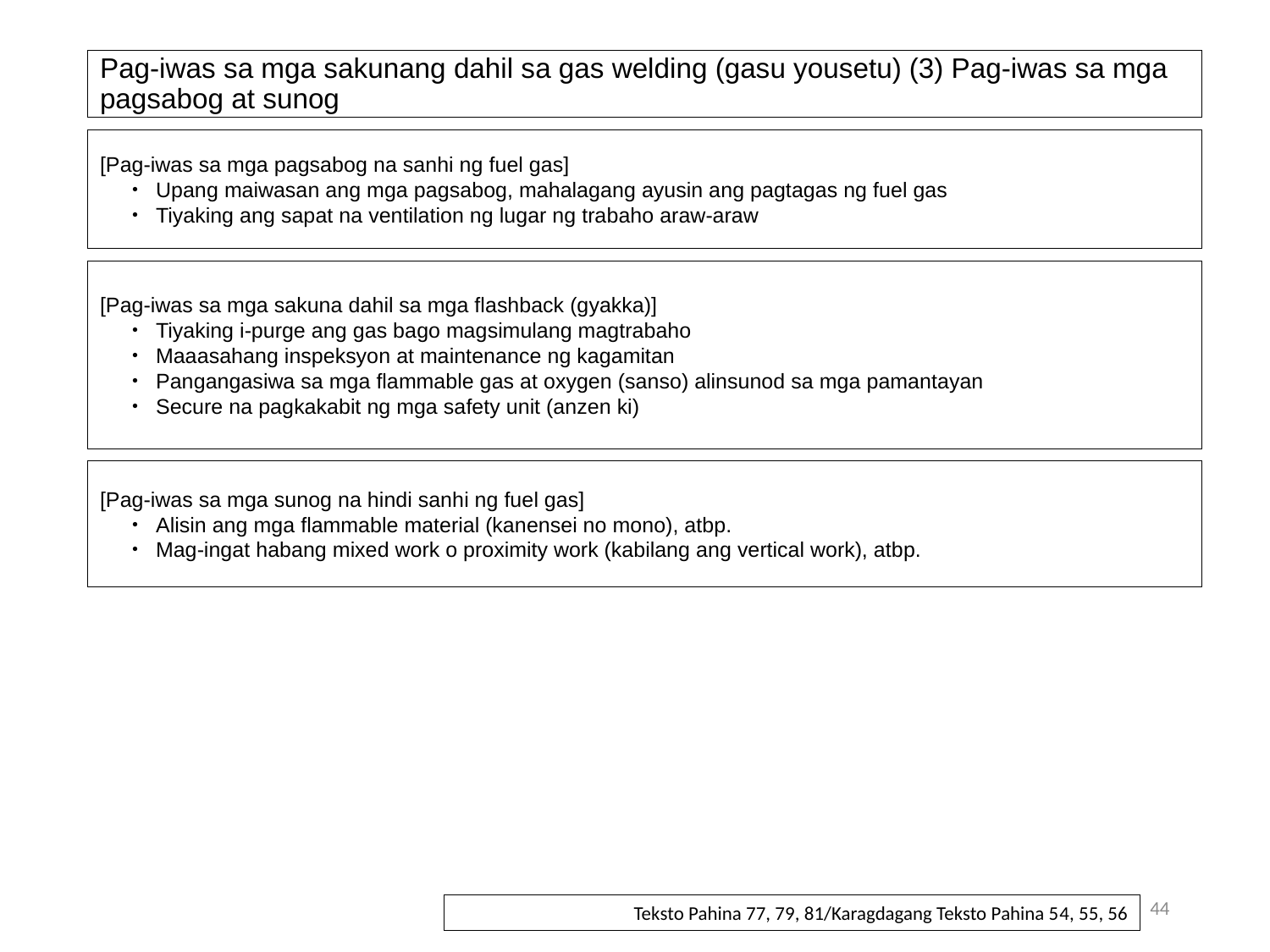

# Pag-iwas sa mga sakunang dahil sa gas welding (gasu yousetu) (3) Pag-iwas sa mga pagsabog at sunog
[Pag-iwas sa mga pagsabog na sanhi ng fuel gas]
・ Upang maiwasan ang mga pagsabog, mahalagang ayusin ang pagtagas ng fuel gas
・ Tiyaking ang sapat na ventilation ng lugar ng trabaho araw-araw
[Pag-iwas sa mga sakuna dahil sa mga flashback (gyakka)]
・ Tiyaking i-purge ang gas bago magsimulang magtrabaho
・ Maaasahang inspeksyon at maintenance ng kagamitan
・ Pangangasiwa sa mga flammable gas at oxygen (sanso) alinsunod sa mga pamantayan
・ Secure na pagkakabit ng mga safety unit (anzen ki)
[Pag-iwas sa mga sunog na hindi sanhi ng fuel gas]
・ Alisin ang mga flammable material (kanensei no mono), atbp.
・ Mag-ingat habang mixed work o proximity work (kabilang ang vertical work), atbp.
44
Teksto Pahina 77, 79, 81/Karagdagang Teksto Pahina 54, 55, 56